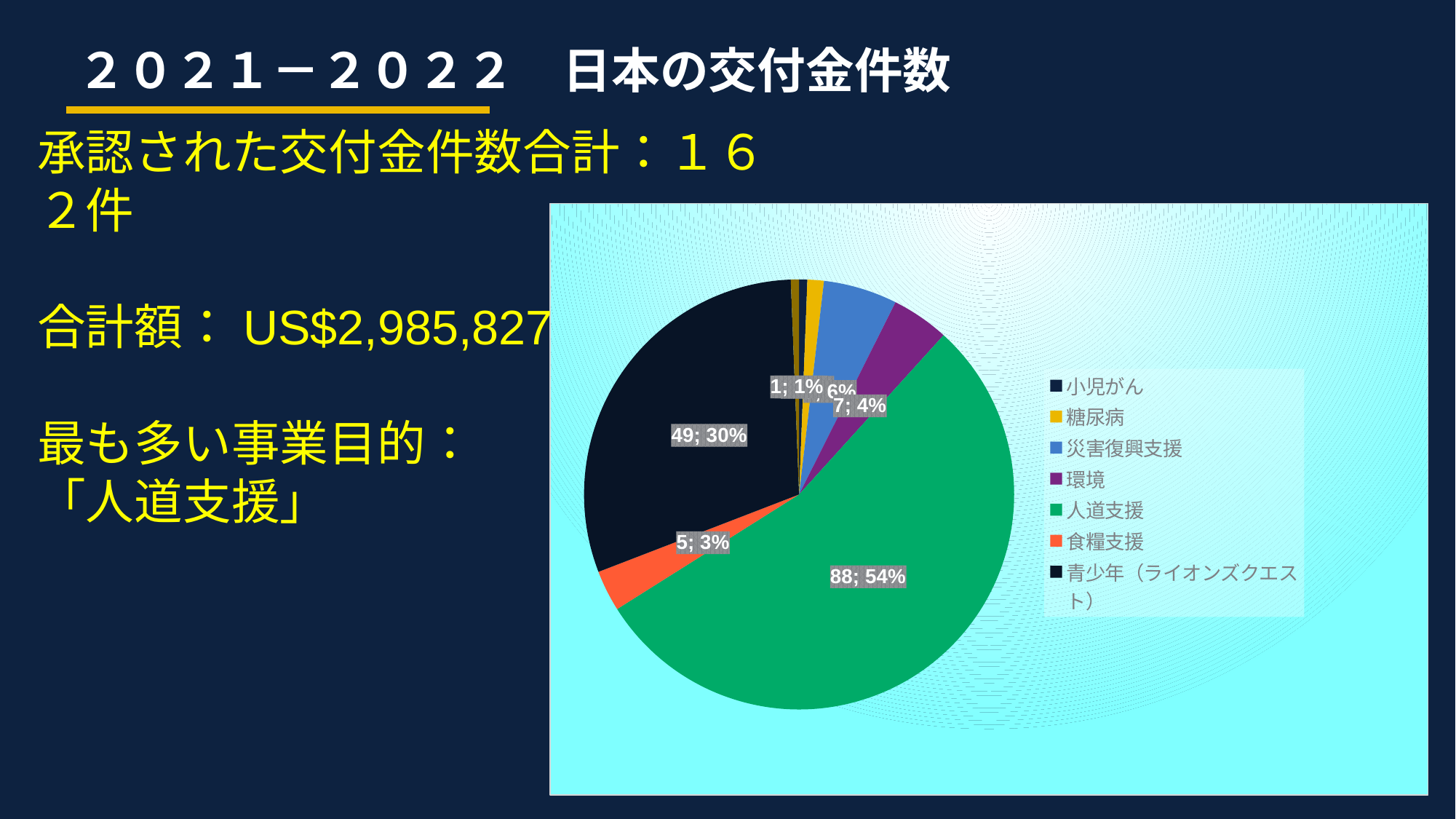

２０２１－２０２２　日本の交付金件数
承認された交付金件数合計：１６２件

合計額：US$2,985,827

最も多い事業目的：
「人道支援」

### Chart

| Category |  |
|---|---|
| 小児がん | 1.0 |
| 糖尿病 | 2.0 |
| 災害復興支援 | 9.0 |
| 環境 | 7.0 |
| 人道支援 | 88.0 |
| 食糧支援 | 5.0 |
| 青少年（ライオンズクエスト） | 49.0 |
| 視力 | 1.0 |